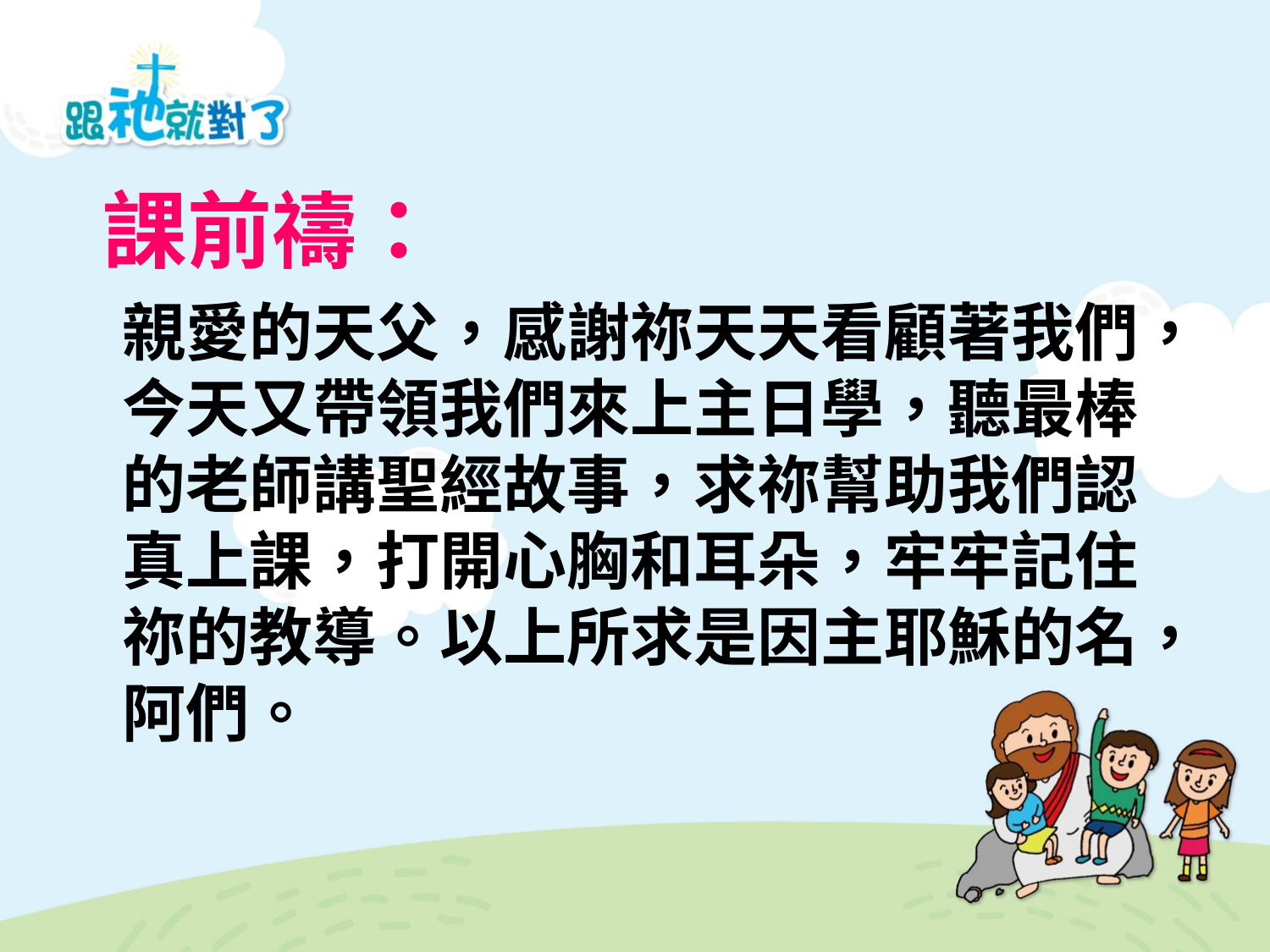

課前禱：
親愛的天父，感謝祢天天看顧著我們，今天又帶領我們來上主日學，聽最棒的老師講聖經故事，求祢幫助我們認真上課，打開心胸和耳朵，牢牢記住祢的教導。以上所求是因主耶穌的名，阿們。